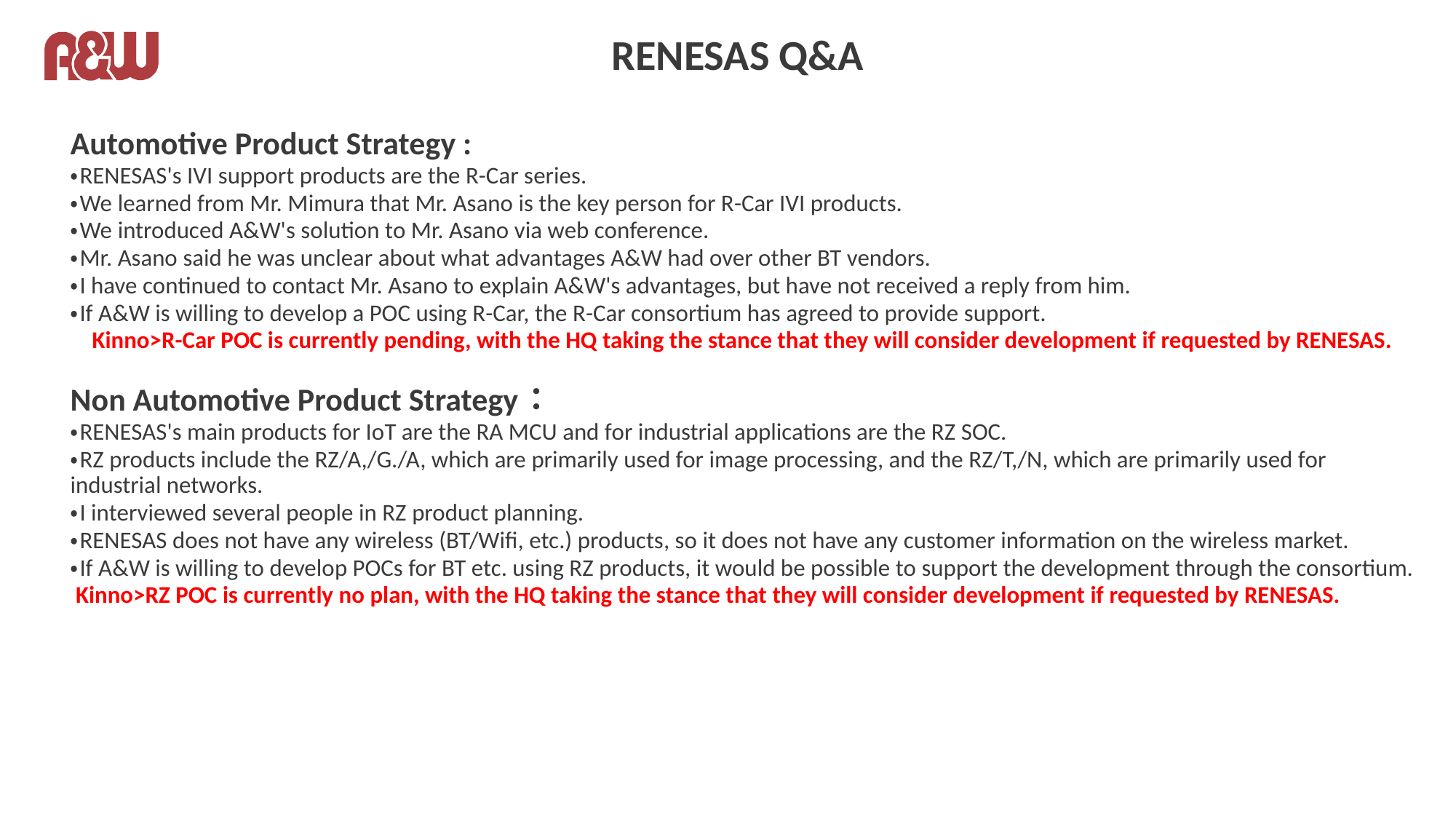

# RENESAS Q&A
Automotive Product Strategy :
・RENESAS's IVI support products are the R-Car series.
・We learned from Mr. Mimura that Mr. Asano is the key person for R-Car IVI products.
・We introduced A&W's solution to Mr. Asano via web conference.
・Mr. Asano said he was unclear about what advantages A&W had over other BT vendors.
・I have continued to contact Mr. Asano to explain A&W's advantages, but have not received a reply from him.
・If A&W is willing to develop a POC using R-Car, the R-Car consortium has agreed to provide support.
    Kinno>R-Car POC is currently pending, with the HQ taking the stance that they will consider development if requested by RENESAS.

Non Automotive Product Strategy：
・RENESAS's main products for IoT are the RA MCU and for industrial applications are the RZ SOC.
・RZ products include the RZ/A,/G./A, which are primarily used for image processing, and the RZ/T,/N, which are primarily used for industrial networks.
・I interviewed several people in RZ product planning.
・RENESAS does not have any wireless (BT/Wifi, etc.) products, so it does not have any customer information on the wireless market.
・If A&W is willing to develop POCs for BT etc. using RZ products, it would be possible to support the development through the consortium.
 Kinno>RZ POC is currently no plan, with the HQ taking the stance that they will consider development if requested by RENESAS.